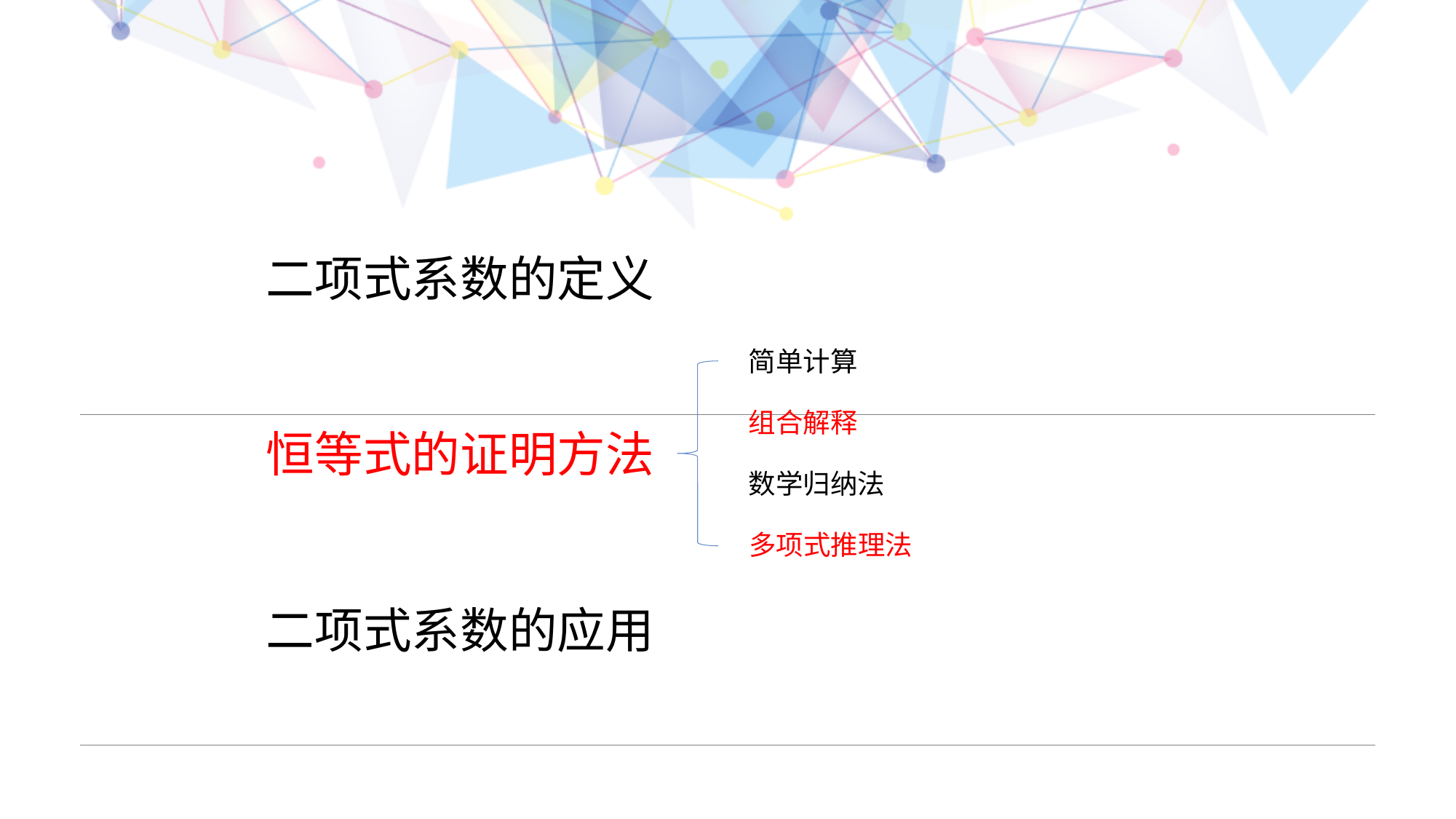

二项式系数的定义
简单计算

组合解释
恒等式的证明方法
数学归纳法
多项式推理法
二项式系数的应用